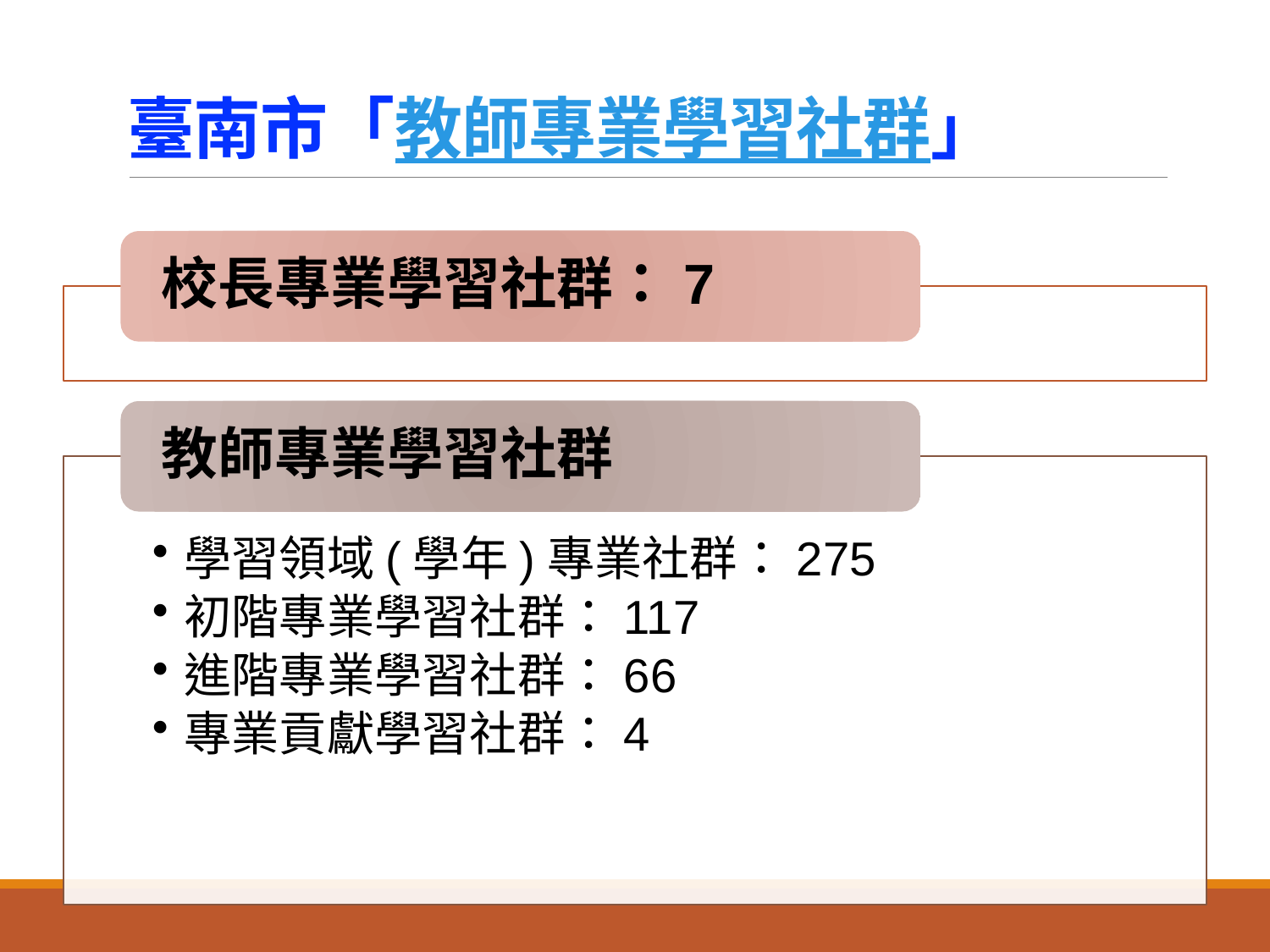

# 臺南市「教師專業學習社群」
校長專業學習社群：7
學習領域(學年)專業社群：275
初階專業學習社群：117
進階專業學習社群：66
專業貢獻學習社群：4
教師專業學習社群